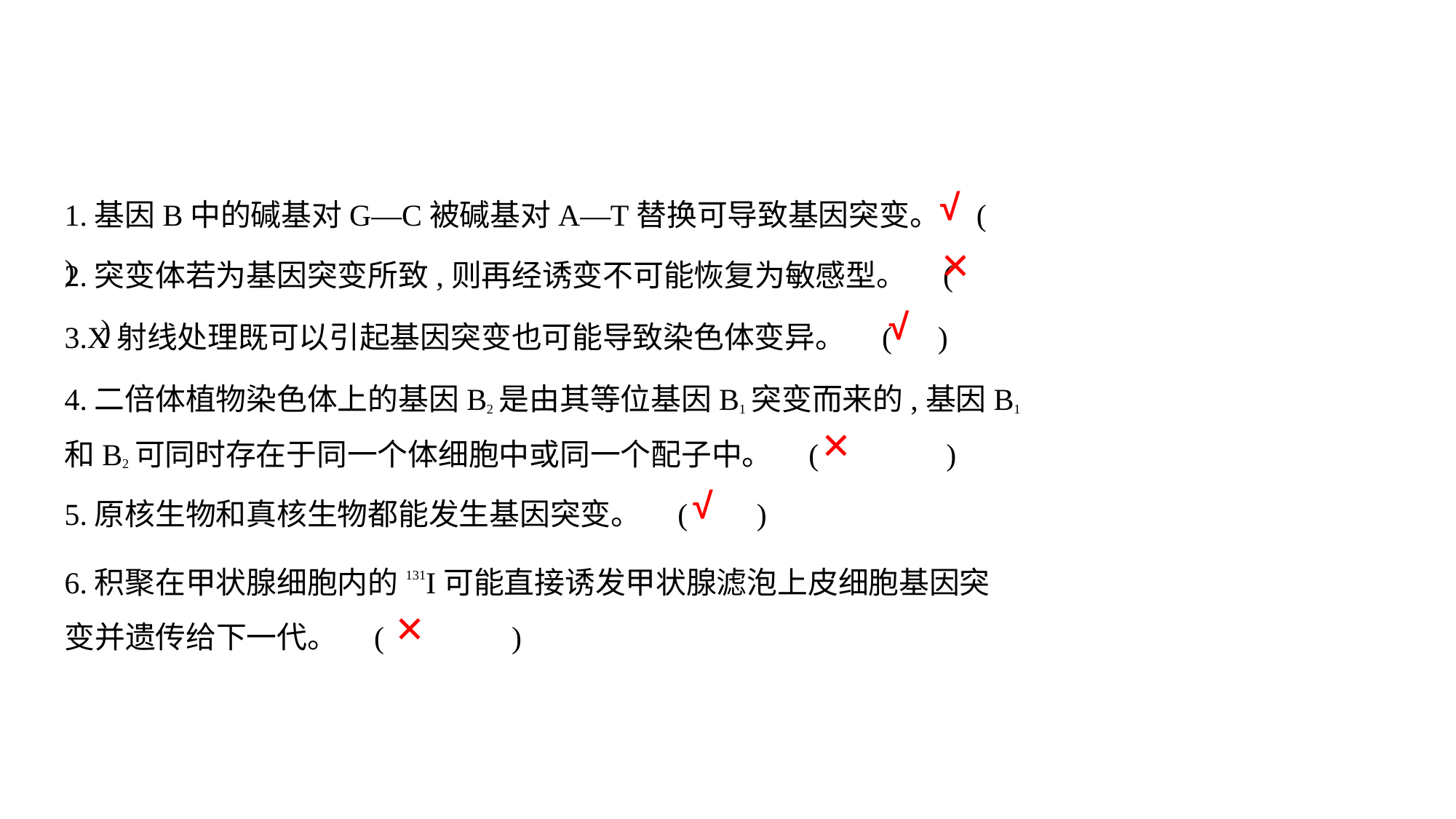

1.基因B中的碱基对G—C被碱基对A—T替换可导致基因突变。 (       )
√
2.突变体若为基因突变所致,则再经诱变不可能恢复为敏感型。 (       )
✕
√
3.X射线处理既可以引起基因突变也可能导致染色体变异。 (      )
4.二倍体植物染色体上的基因B2是由其等位基因B1突变而来的,基因B1
和B2可同时存在于同一个体细胞中或同一个配子中。 (       )
✕
5.原核生物和真核生物都能发生基因突变。 (         )
√
6.积聚在甲状腺细胞内的131I可能直接诱发甲状腺滤泡上皮细胞基因突
变并遗传给下一代。 (       )
✕